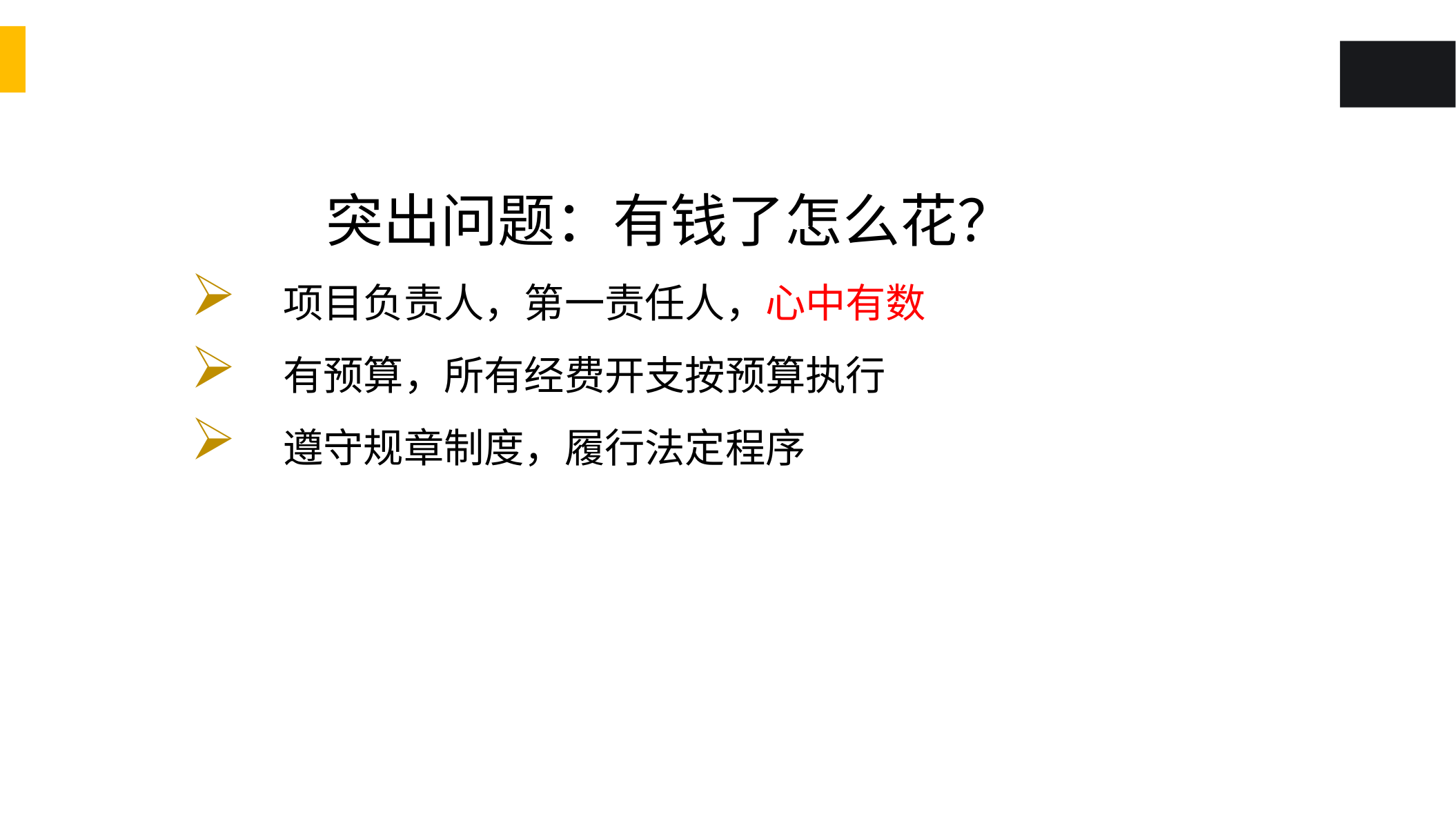

突出问题：有钱了怎么花？
  项目负责人，第一责任人，心中有数
  有预算，所有经费开支按预算执行
  遵守规章制度，履行法定程序

请替换
文字内容